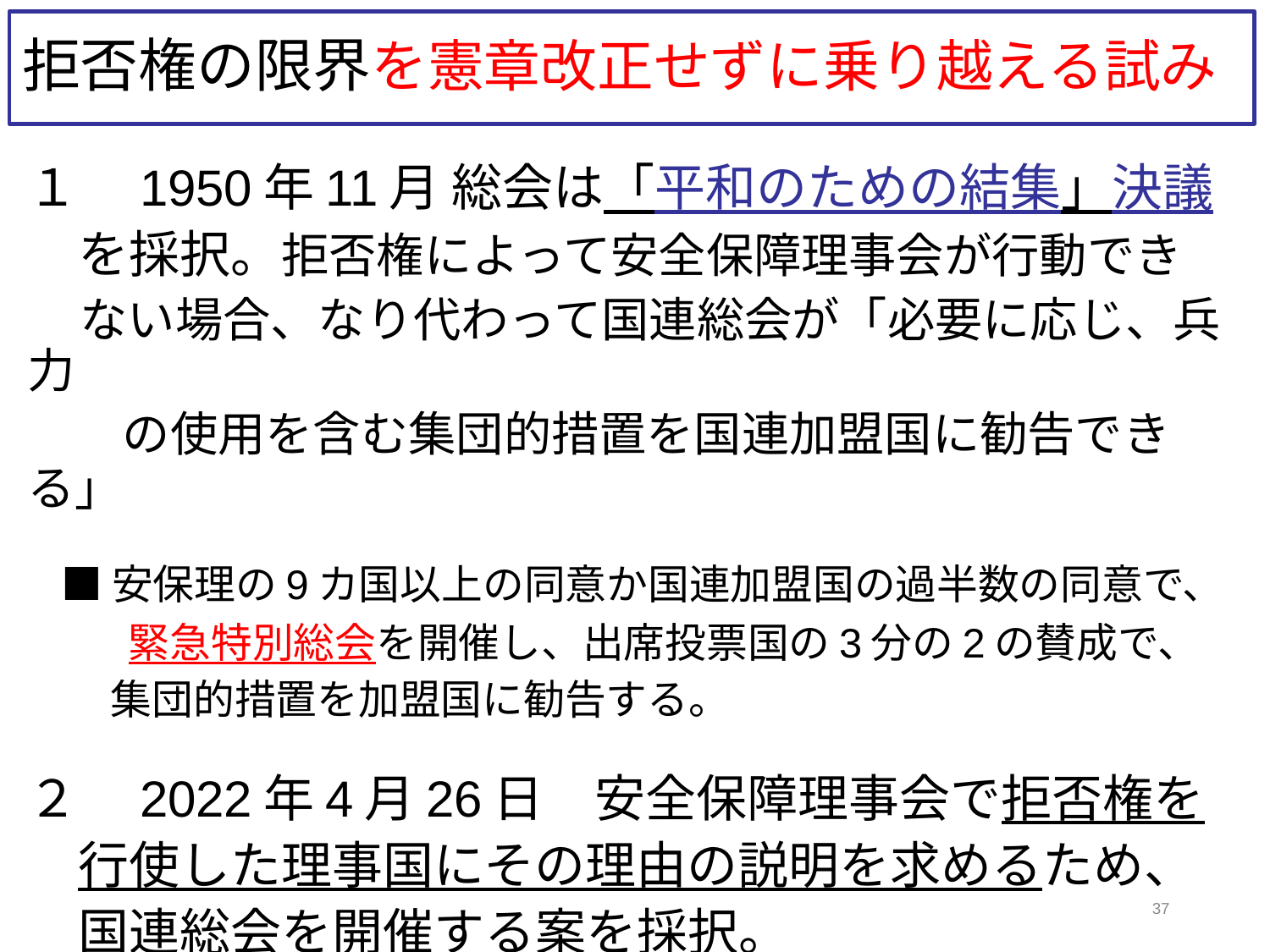

# 拒否権の限界を憲章改正せずに乗り越える試み
１　1950年11月 総会は「平和のための結集」決議
　を採択。拒否権によって安全保障理事会が行動でき
    ない場合、なり代わって国連総会が「必要に応じ、兵力
　　の使用を含む集団的措置を国連加盟国に勧告できる」

   ■安保理の9カ国以上の同意か国連加盟国の過半数の同意で、
　　  緊急特別総会を開催し、出席投票国の3分の2の賛成で、
        集団的措置を加盟国に勧告する。

２　2022年4月26日　安全保障理事会で拒否権を
　行使した理事国にその理由の説明を求めるため、
　国連総会を開催する案を採択。
37